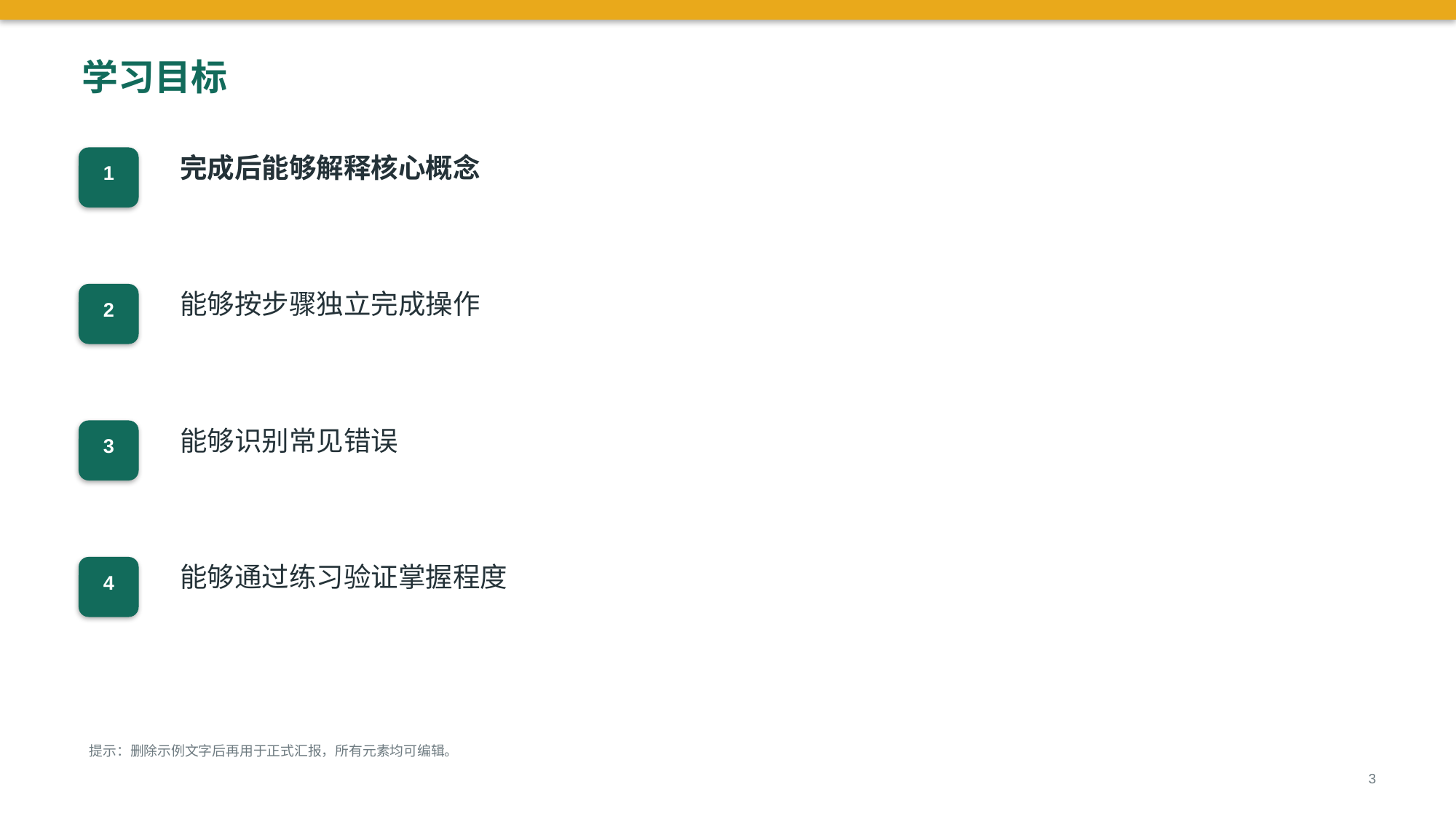

学习目标
完成后能够解释核心概念

1
能够按步骤独立完成操作

2
能够识别常见错误

3
能够通过练习验证掌握程度

4
提示：删除示例文字后再用于正式汇报，所有元素均可编辑。
3